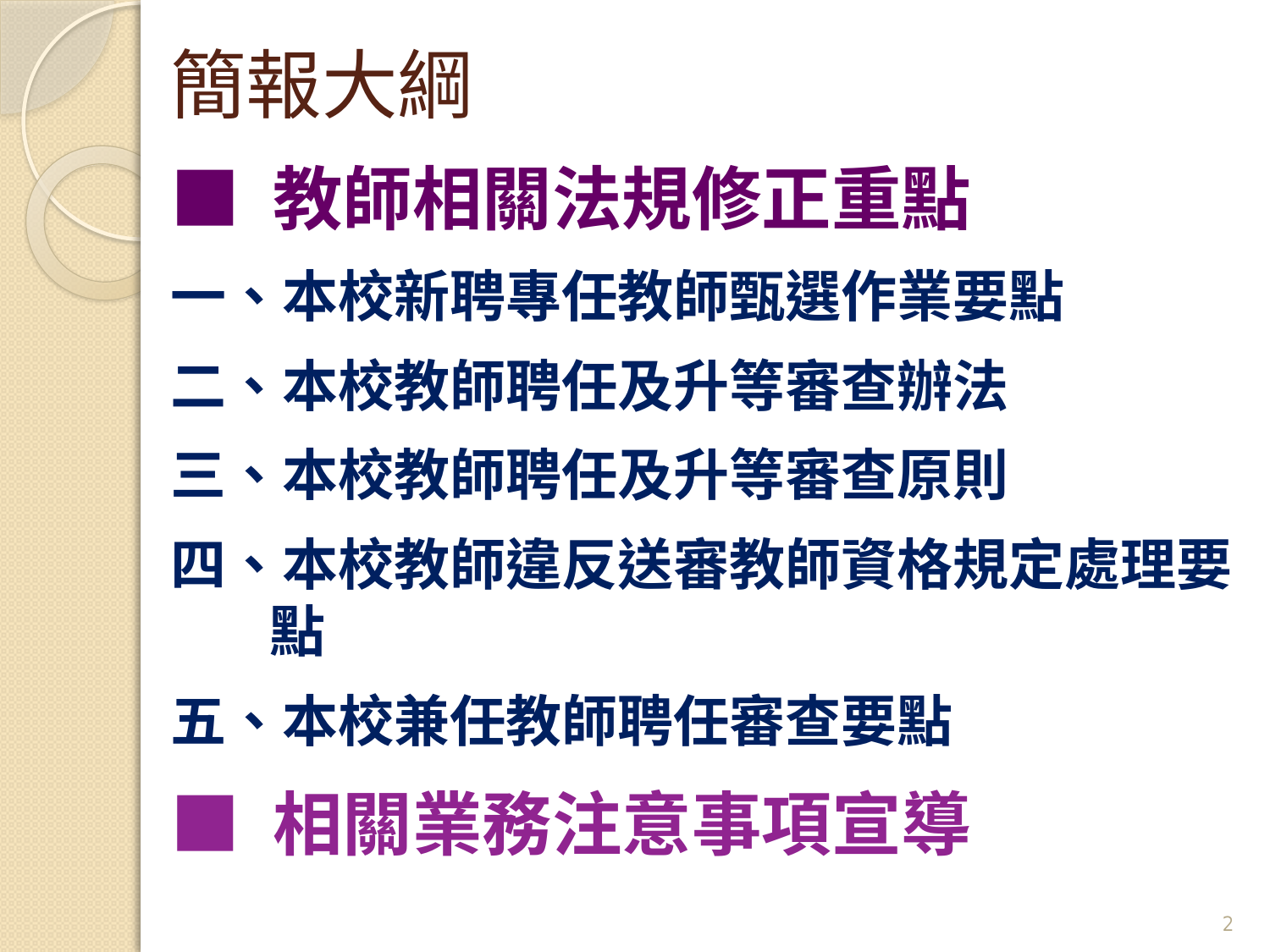

# 簡報大綱
■ 教師相關法規修正重點
一、本校新聘專任教師甄選作業要點
二、本校教師聘任及升等審查辦法
三、本校教師聘任及升等審查原則
四、本校教師違反送審教師資格規定處理要點
五、本校兼任教師聘任審查要點
■ 相關業務注意事項宣導

2